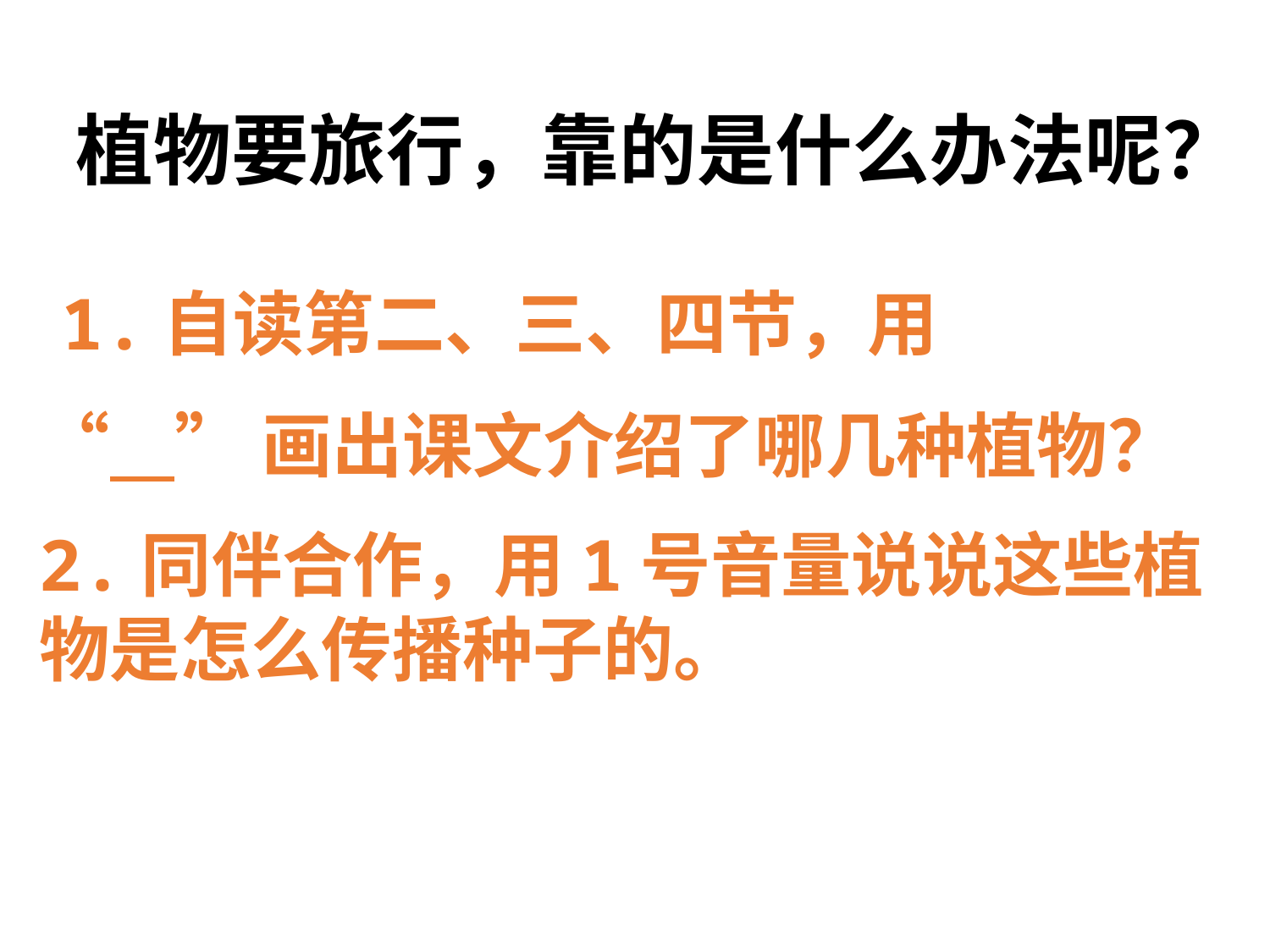

植物要旅行，靠的是什么办法呢？
 1.自读第二、三、四节，用
“    ”画出课文介绍了哪几种植物？
2.同伴合作，用1号音量说说这些植物是怎么传播种子的。